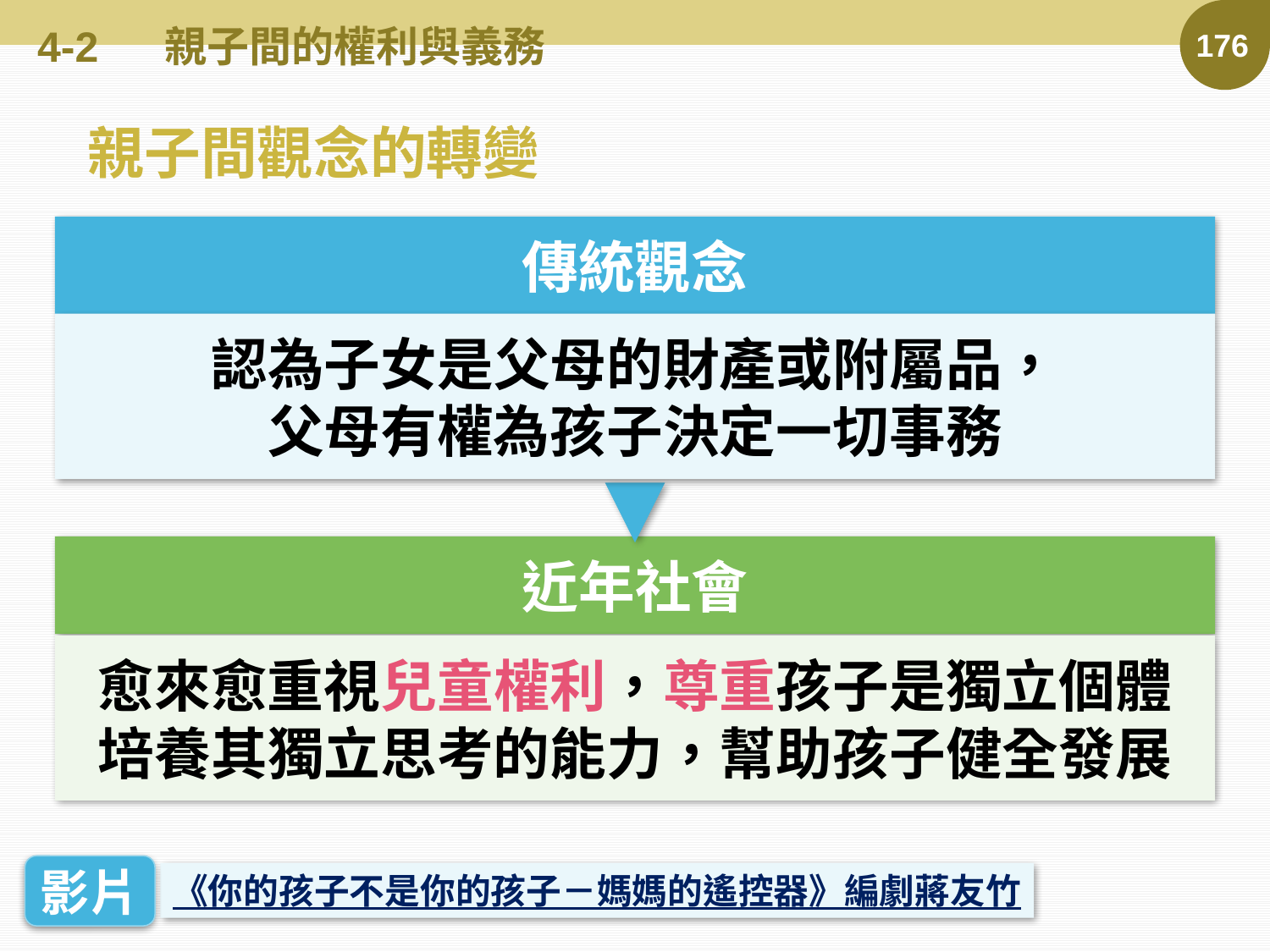

# 4-2	親子間的權利與義務
176
親子間觀念的轉變
傳統觀念
認為子女是父母的財產或附屬品，
父母有權為孩子決定一切事務

近年社會
愈來愈重視兒童權利，尊重孩子是獨立個體
培養其獨立思考的能力，幫助孩子健全發展
影片
《你的孩子不是你的孩子－媽媽的遙控器》編劇蔣友竹